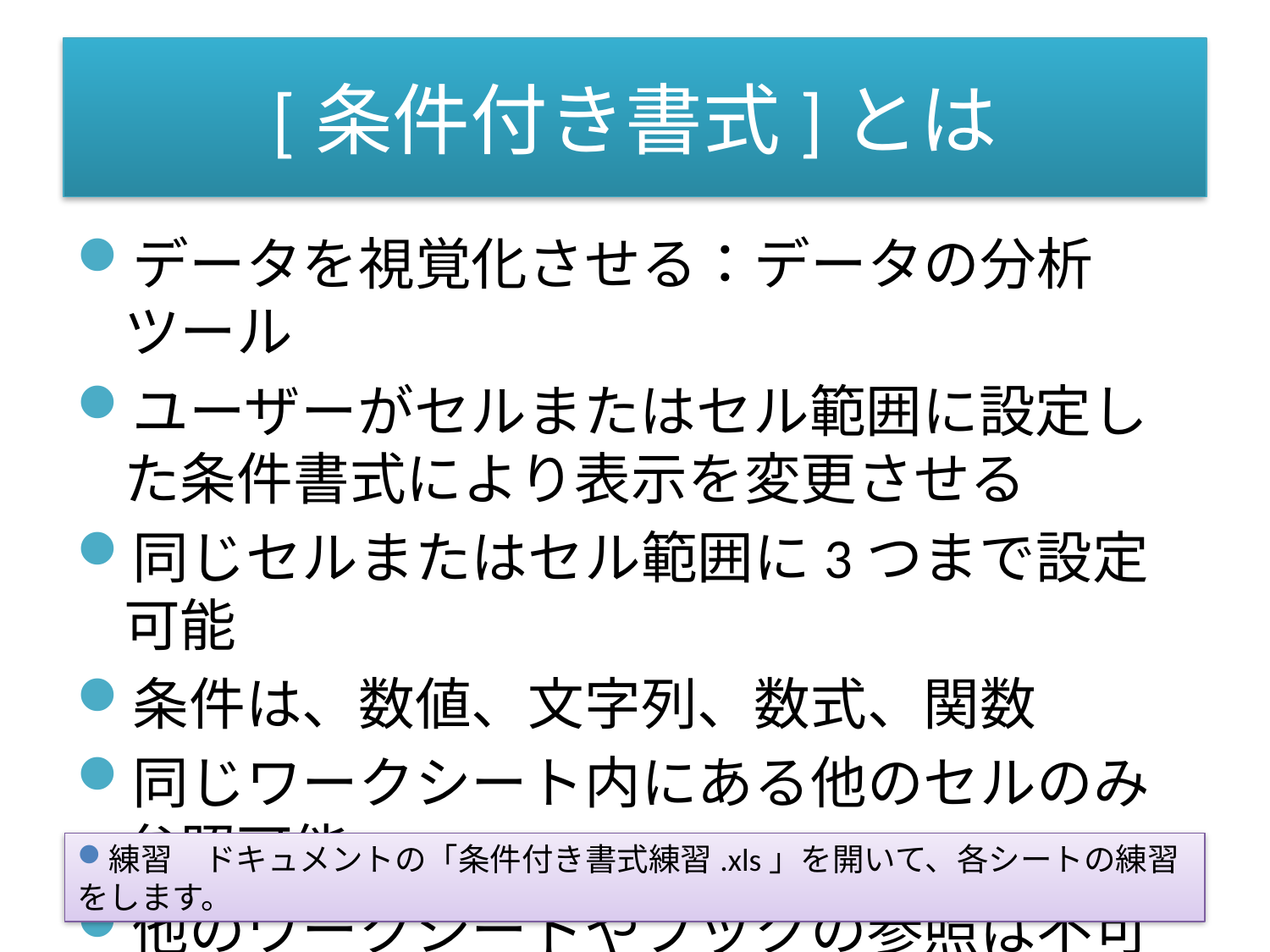

# [条件付き書式]とは
データを視覚化させる：データの分析ツール
ユーザーがセルまたはセル範囲に設定した条件書式により表示を変更させる
同じセルまたはセル範囲に3つまで設定可能
条件は、数値、文字列、数式、関数
同じワークシート内にある他のセルのみ参照可能
他のワークシートやブックの参照は不可
練習　ドキュメントの「条件付き書式練習.xls」を開いて、各シートの練習をします。
2010/3/29
SystemKOMACO
2